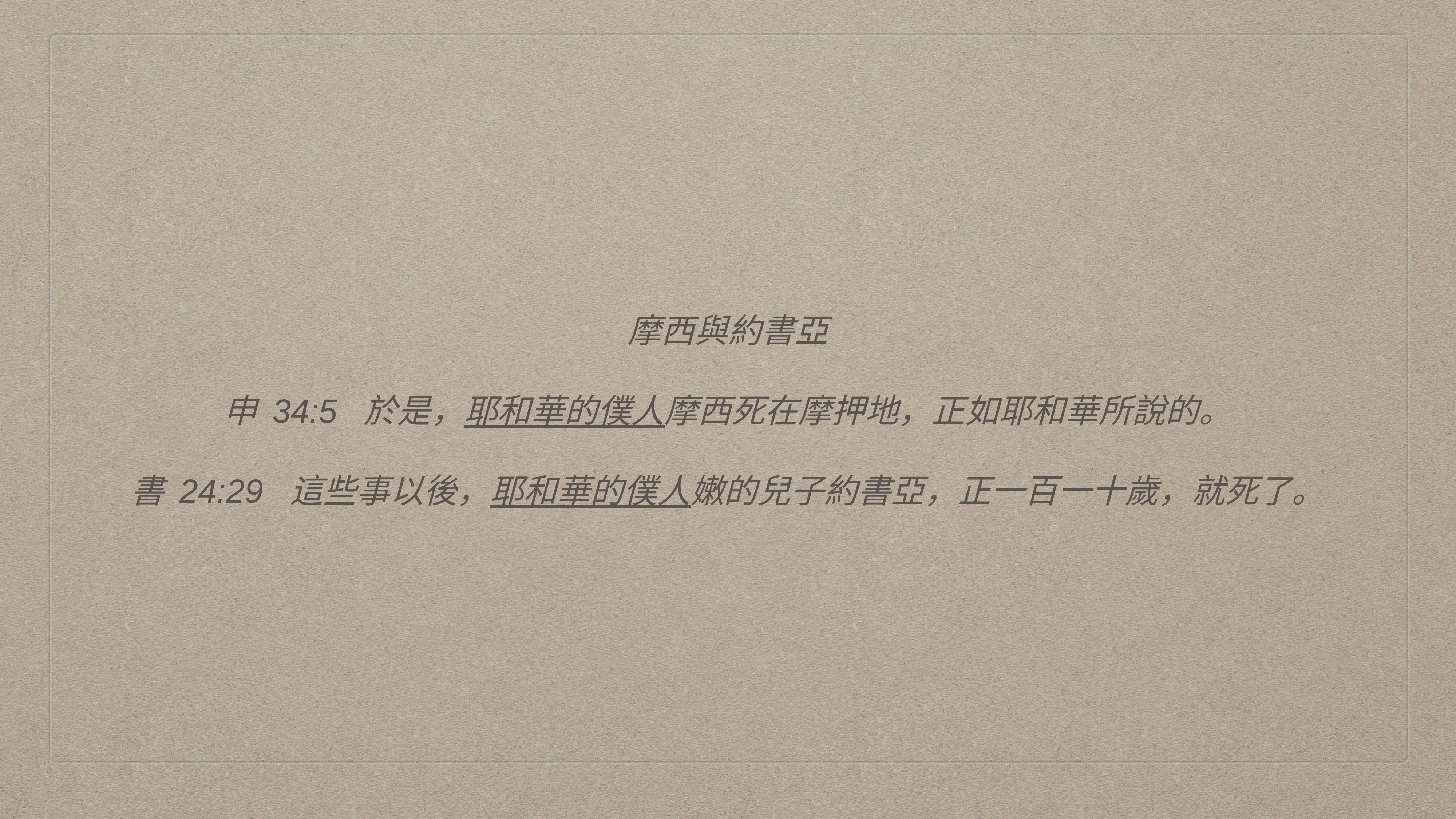

摩西與約書亞

申 34:5  於是，耶和華的僕人摩西死在摩押地，正如耶和華所說的。

書 24:29  這些事以後，耶和華的僕人嫩的兒子約書亞，正一百一十歲，就死了。